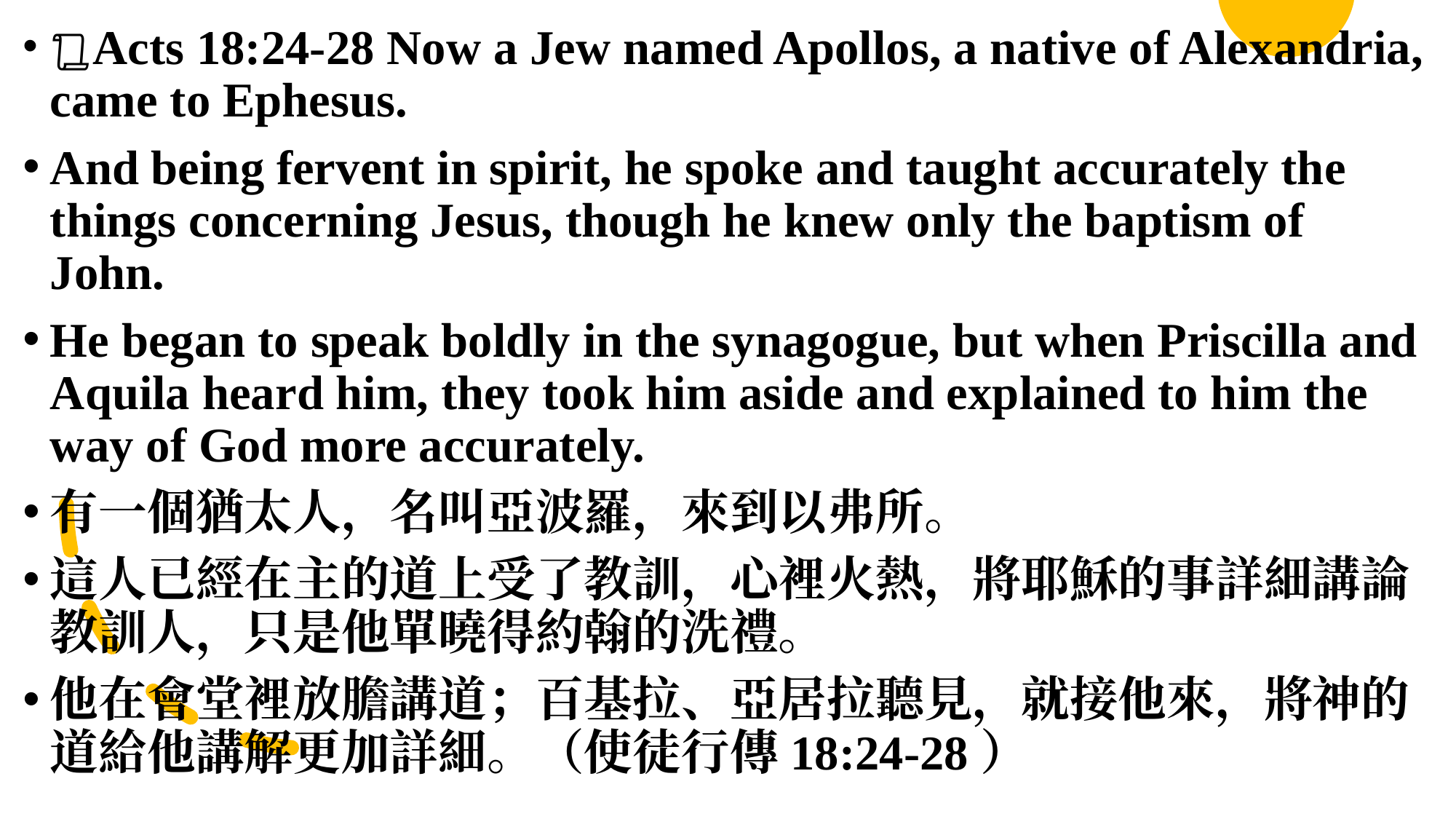

📜Acts 18:24-28 Now a Jew named Apollos, a native of Alexandria, came to Ephesus.
And being fervent in spirit, he spoke and taught accurately the things concerning Jesus, though he knew only the baptism of John.
He began to speak boldly in the synagogue, but when Priscilla and Aquila heard him, they took him aside and explained to him the way of God more accurately.
有一個猶太人，名叫亞波羅，來到以弗所。
這人已經在主的道上受了教訓，心裡火熱，將耶穌的事詳細講論教訓人，只是他單曉得約翰的洗禮。
他在會堂裡放膽講道；百基拉、亞居拉聽見，就接他來，將神的道給他講解更加詳細。（使徒行傳18:24-28）